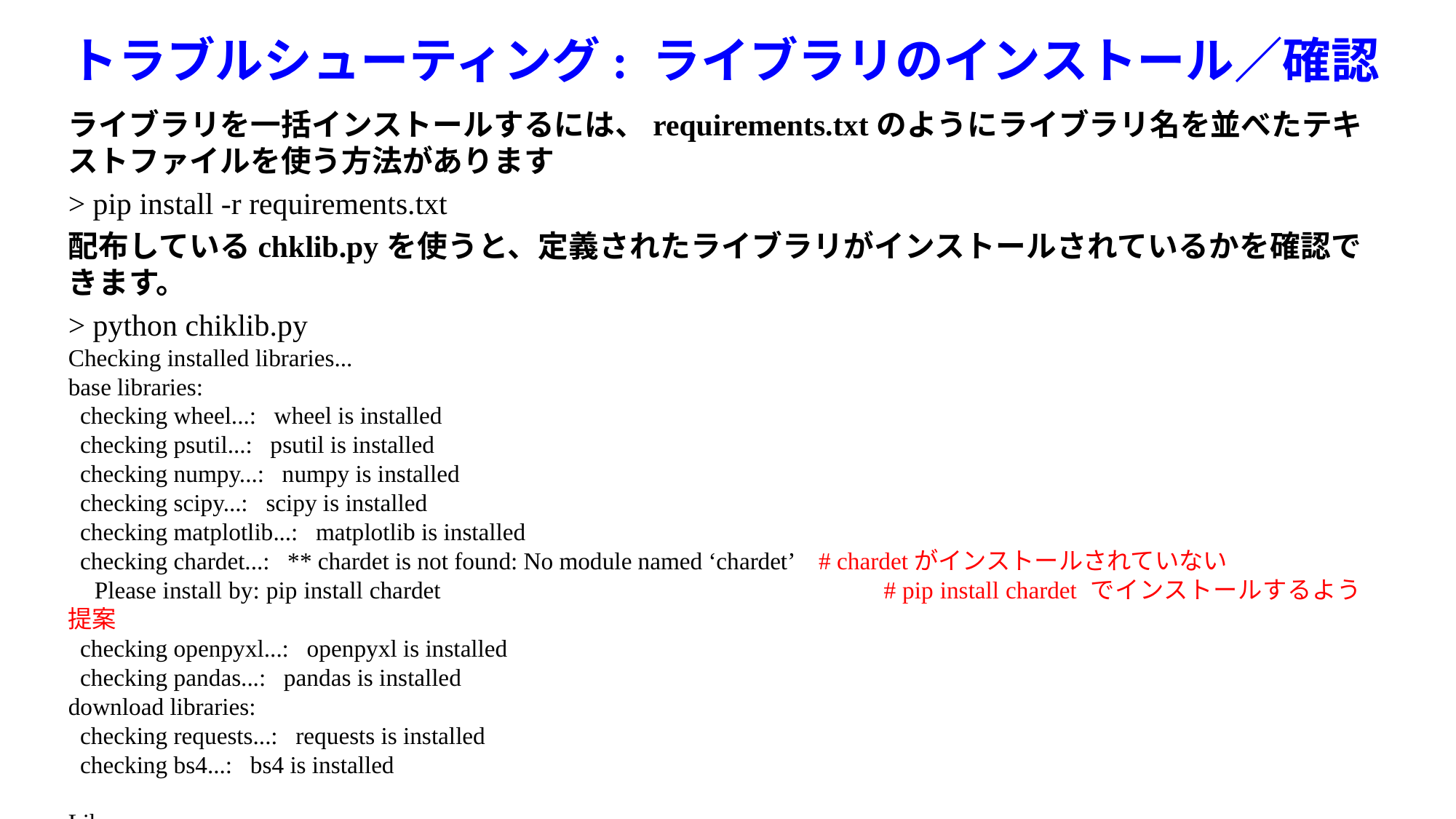

# トラブルシューティング: ライブラリのインストール／確認
ライブラリを一括インストールするには、requirements.txtのようにライブラリ名を並べたテキストファイルを使う方法があります
> pip install -r requirements.txt
配布しているchklib.pyを使うと、定義されたライブラリがインストールされているかを確認できます。
> python chiklib.py
Checking installed libraries...
base libraries:
  checking wheel...:   wheel is installed
  checking psutil...:   psutil is installed
  checking numpy...:   numpy is installed
  checking scipy...:   scipy is installed
  checking matplotlib...:   matplotlib is installed
  checking chardet...:   ** chardet is not found: No module named ‘chardet’    # chardetがインストールされていない
    Please install by: pip install chardet 			　　　　　　# pip install chardet でインストールするよう提案
  checking openpyxl...:   openpyxl is installed
  checking pandas...:   pandas is installed
download libraries:
  checking requests...:   requests is installed
  checking bs4...:   bs4 is installed

Library error summary:
  base: pip install chardet